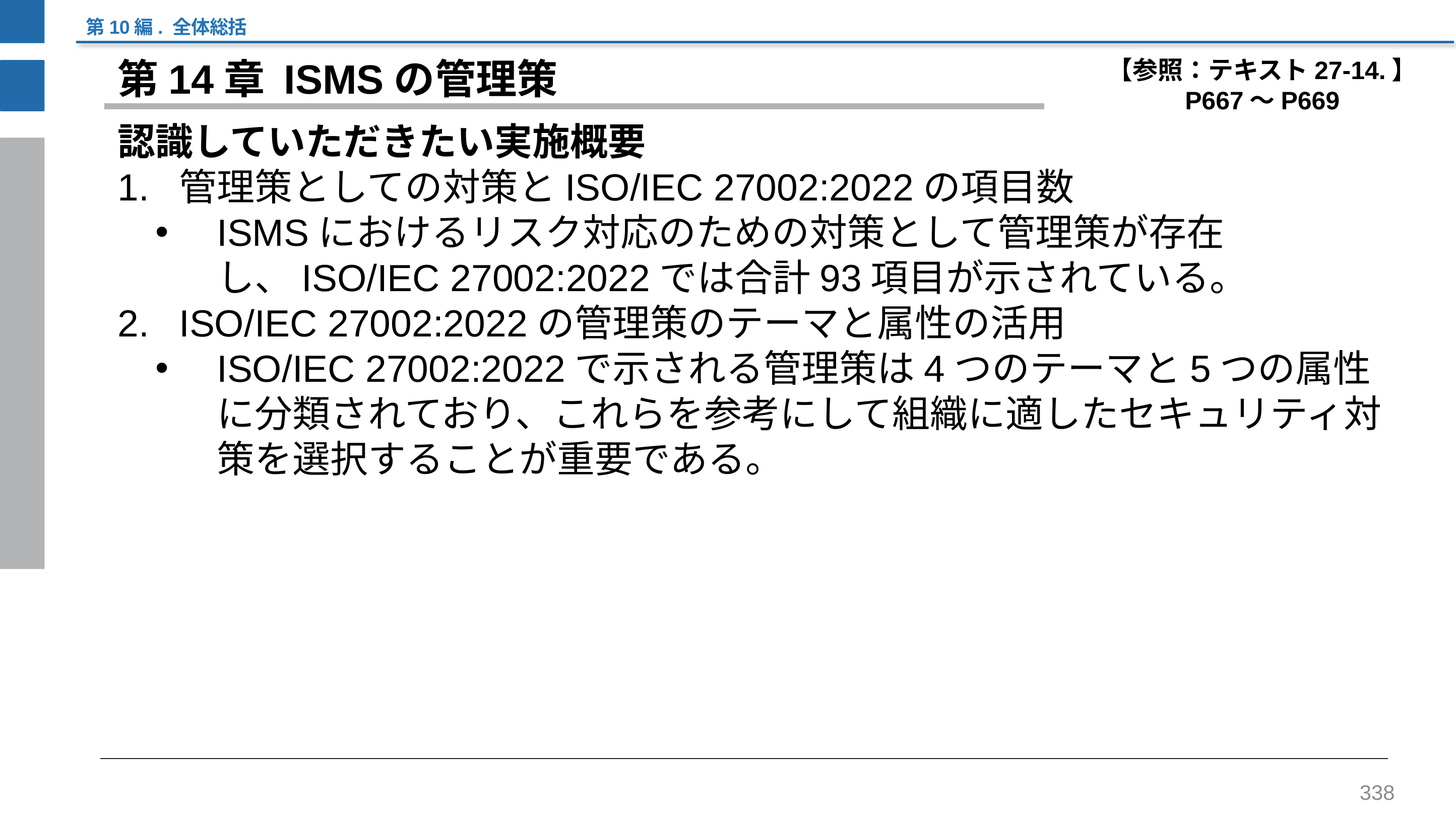

第10編. 全体総括
【参照：テキスト27-14.】
P667～P669
第14章 ISMSの管理策
認識していただきたい実施概要
管理策としての対策とISO/IEC 27002:2022の項目数
ISMSにおけるリスク対応のための対策として管理策が存在し、ISO/IEC 27002:2022では合計93項目が示されている。
ISO/IEC 27002:2022の管理策のテーマと属性の活用
ISO/IEC 27002:2022で示される管理策は4つのテーマと5つの属性に分類されており、これらを参考にして組織に適したセキュリティ対策を選択することが重要である。
338